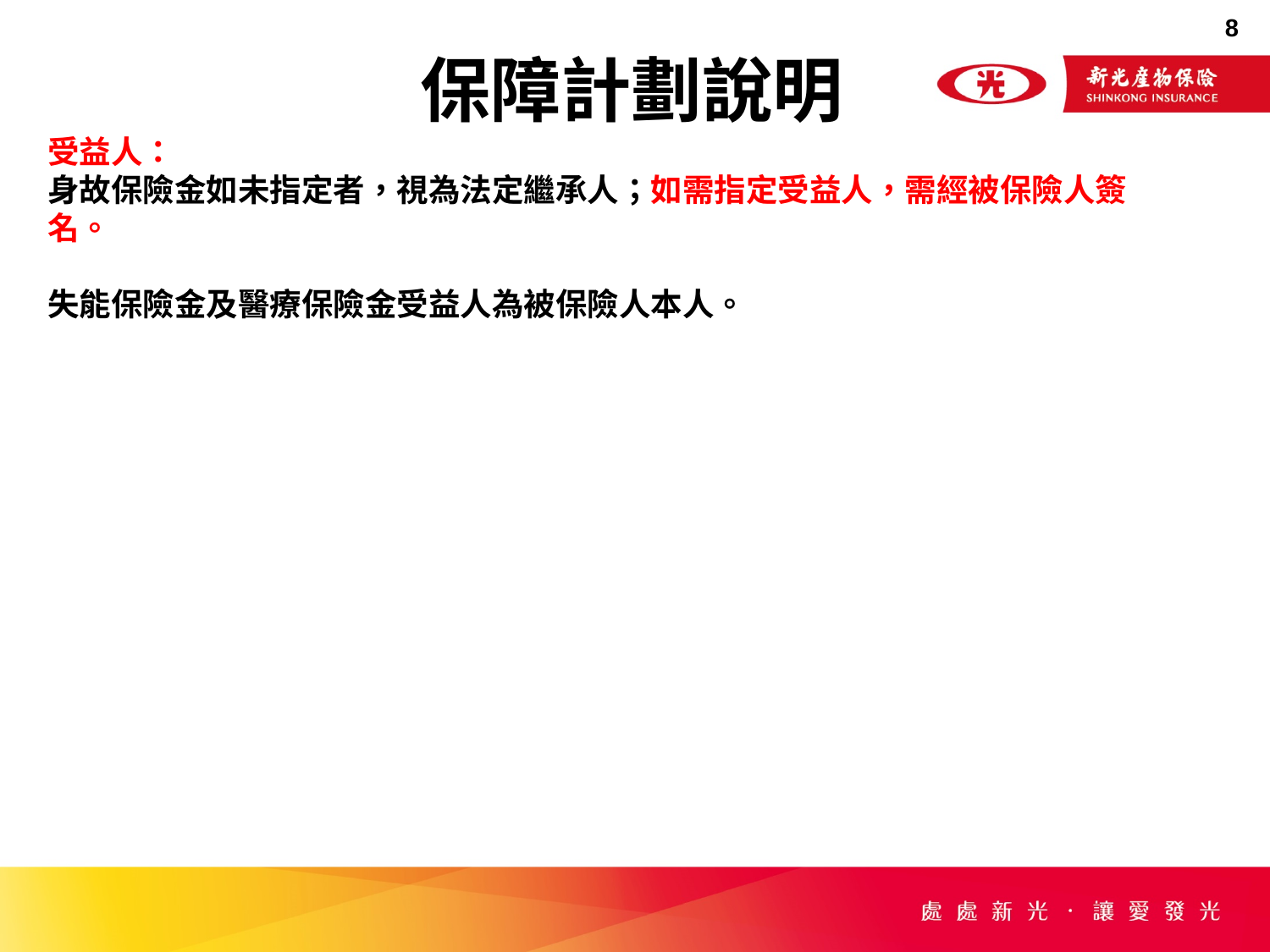

保障計劃說明
受益人：
身故保險金如未指定者，視為法定繼承人；如需指定受益人，需經被保險人簽名。

失能保險金及醫療保險金受益人為被保險人本人。